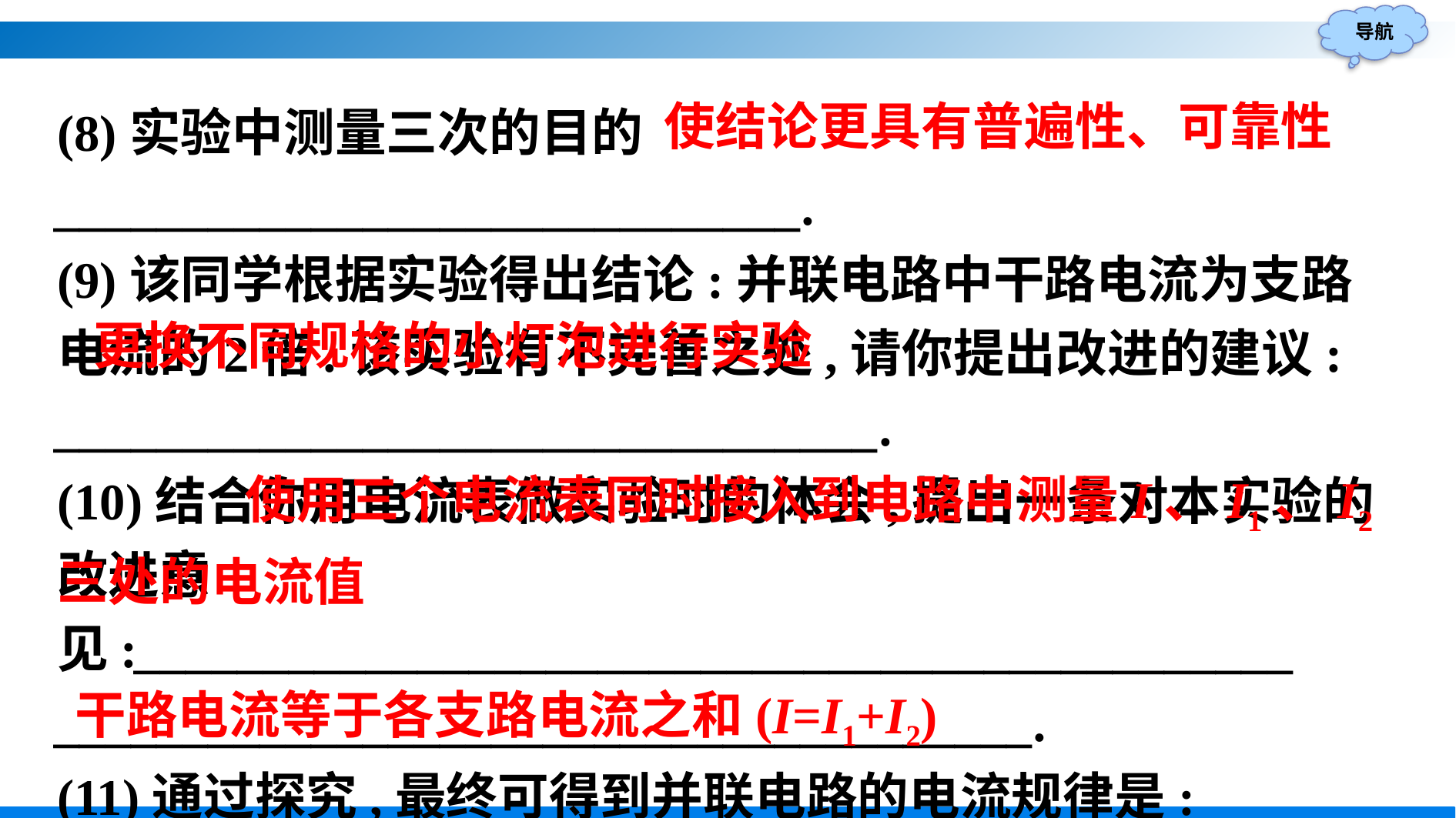

(8)实验中测量三次的目的_____________________________.
(9)该同学根据实验得出结论:并联电路中干路电流为支路电流的2倍.该实验有不完善之处,请你提出改进的建议:
________________________________.
(10)结合你用电流表做实验时的体会,提出一条对本实验的改进意见:_____________________________________________
______________________________________.
(11)通过探究,最终可得到并联电路的电流规律是:
____________________________________.
使结论更具有普遍性、可靠性
更换不同规格的小灯泡进行实验
               使用三个电流表同时接入到电路中测量I、I1、I2三处的电流值
干路电流等于各支路电流之和(I=I1+I2)